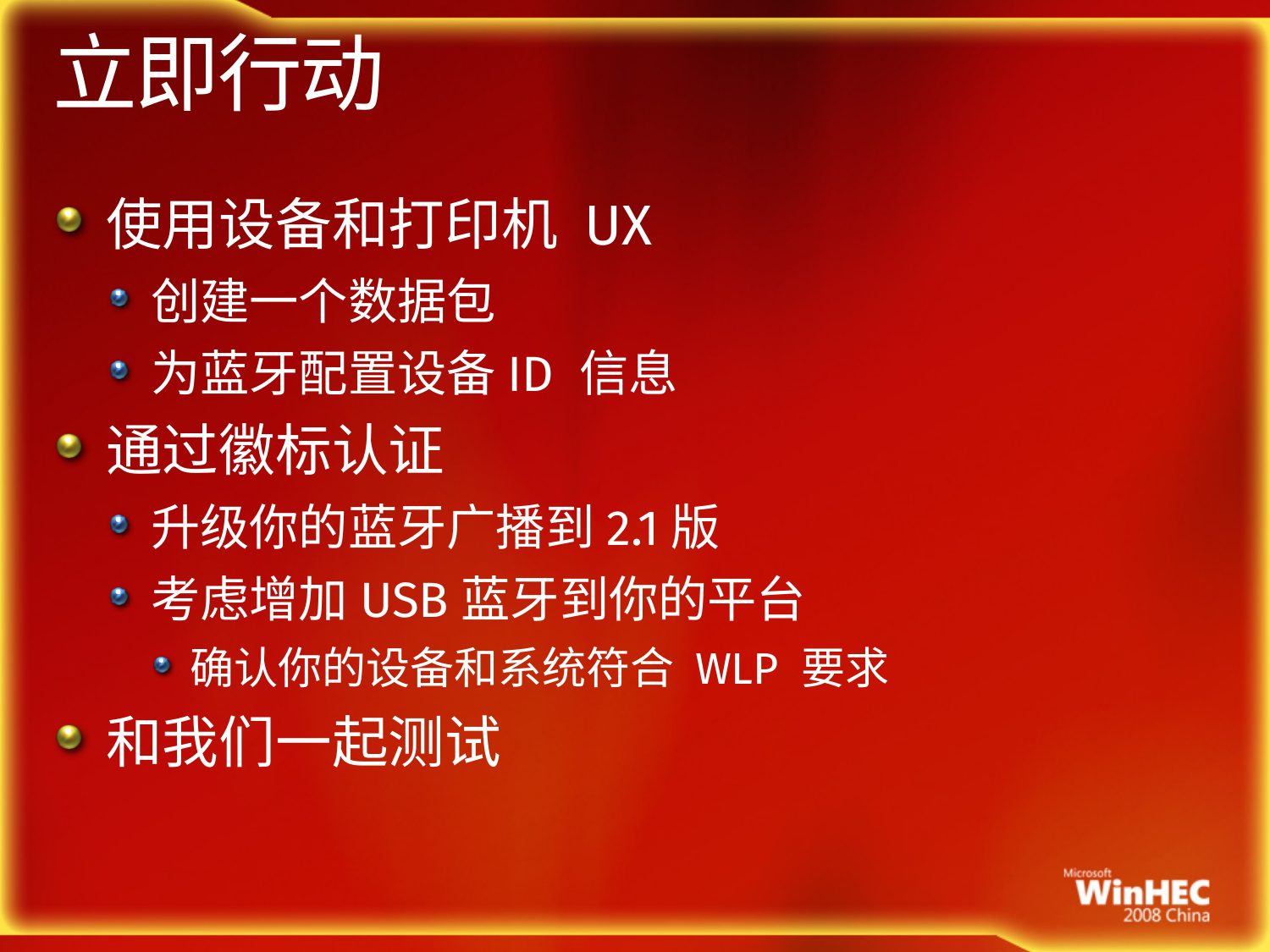

# 立即行动
使用设备和打印机 UX
创建一个数据包
为蓝牙配置设备ID 信息
通过徽标认证
升级你的蓝牙广播到2.1版
考虑增加USB蓝牙到你的平台
确认你的设备和系统符合 WLP 要求
和我们一起测试